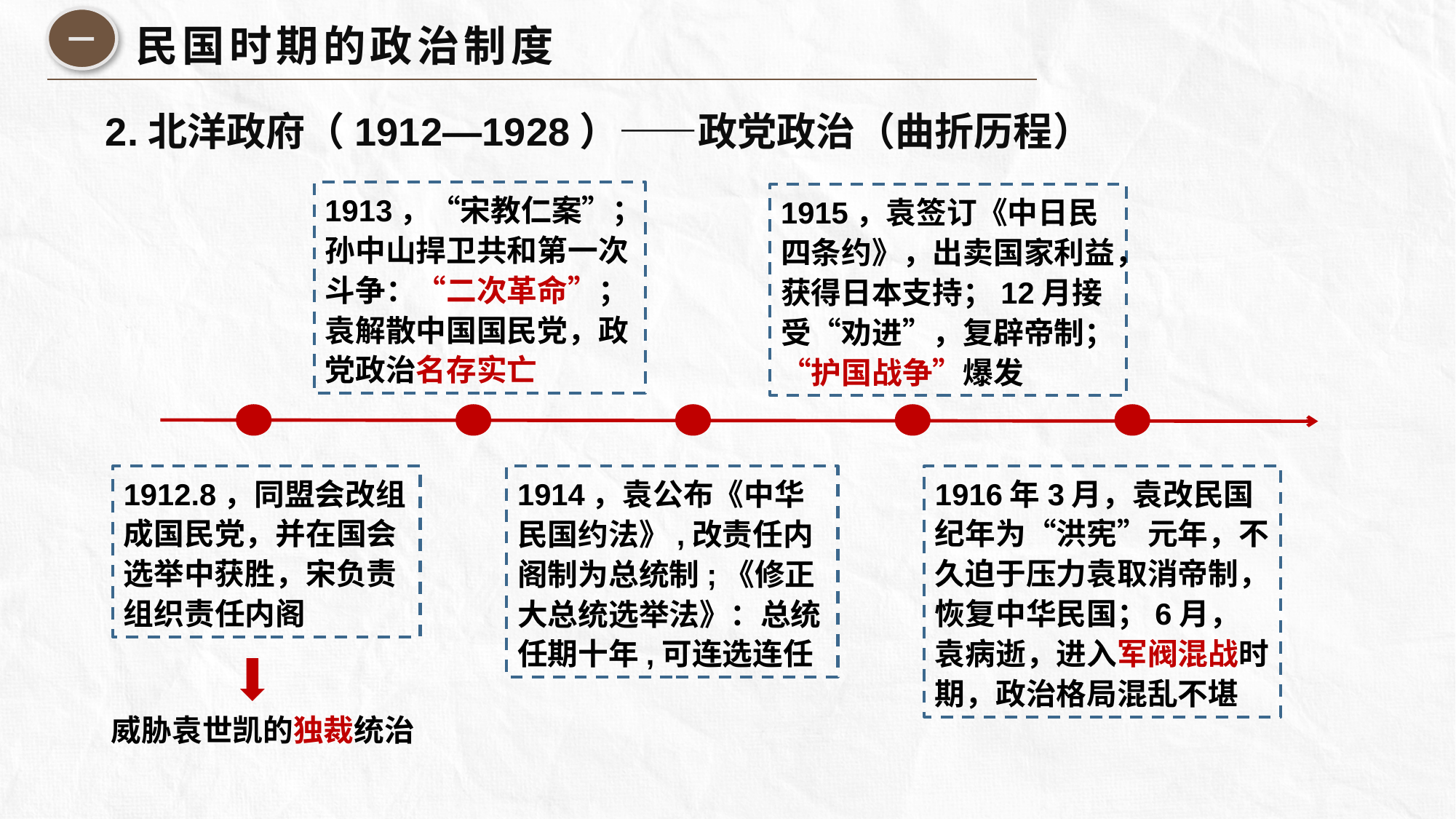

一
民国时期的政治制度
2.北洋政府（1912—1928）——政党政治（曲折历程）
1913，“宋教仁案”；孙中山捍卫共和第一次斗争：“二次革命”；袁解散中国国民党，政党政治名存实亡
1915，袁签订《中日民四条约》，出卖国家利益，获得日本支持；12月接受“劝进”，复辟帝制；“护国战争”爆发

1912.8，同盟会改组成国民党，并在国会选举中获胜，宋负责组织责任内阁
1914，袁公布《中华民国约法》,改责任内阁制为总统制;《修正大总统选举法》：总统任期十年,可连选连任
1916年3月，袁改民国纪年为“洪宪”元年，不久迫于压力袁取消帝制，恢复中华民国；6月，袁病逝，进入军阀混战时期，政治格局混乱不堪

威胁袁世凯的独裁统治